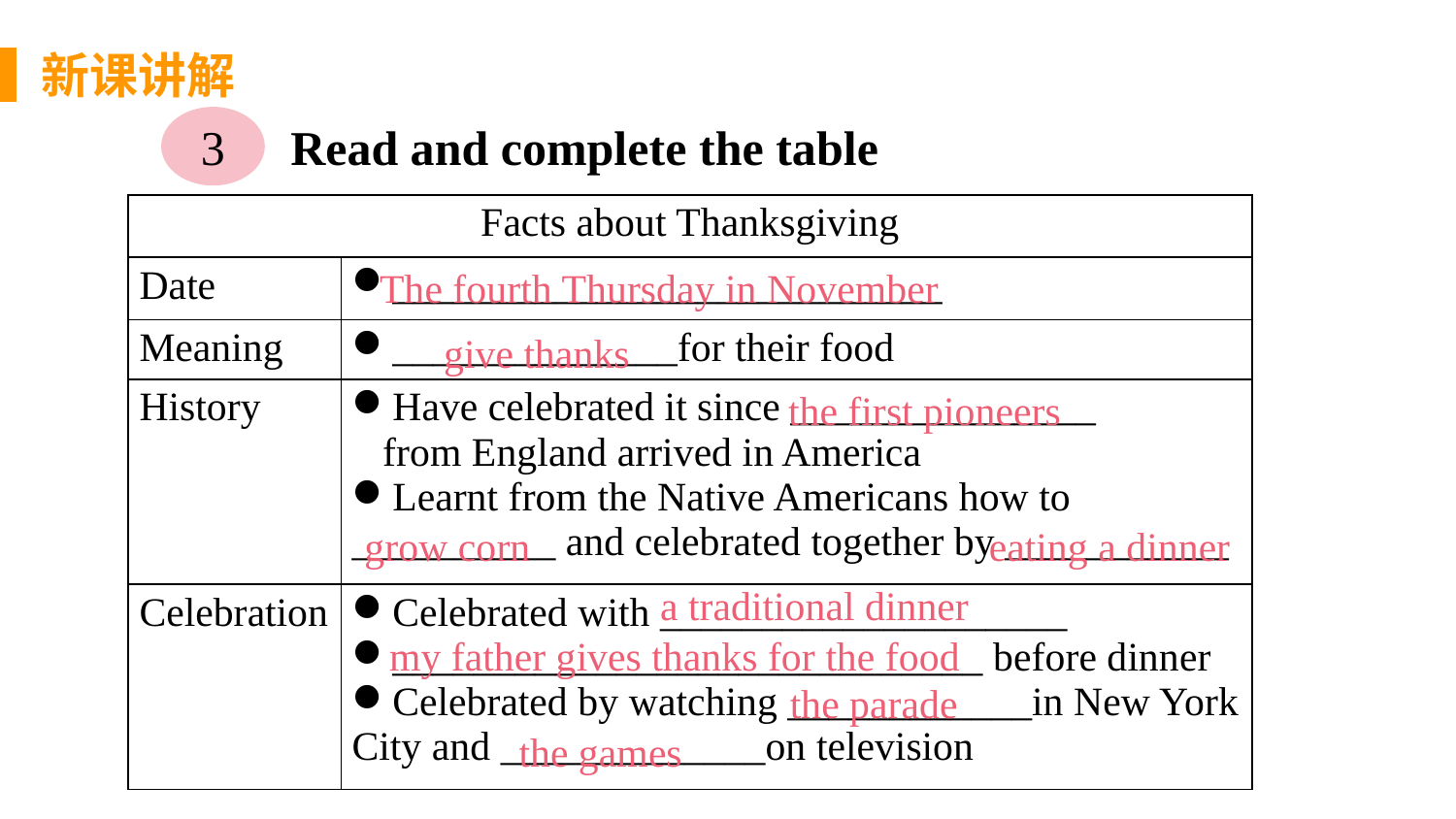

新课讲解

3
Read and complete the table
| Facts about Thanksgiving |  |
| --- | --- |
| Date | \_\_\_\_\_\_\_\_\_\_\_\_\_\_\_\_\_\_\_\_\_\_\_\_\_\_\_ |
| Meaning | \_\_\_\_\_\_\_\_\_\_\_\_\_\_for their food |
| History | Have celebrated it since \_\_\_\_\_\_\_\_\_\_\_\_\_\_\_ from England arrived in America Learnt from the Native Americans how to \_\_\_\_\_\_\_\_\_\_ and celebrated together by \_\_\_\_\_\_\_\_\_\_\_ |
| Celebration | Celebrated with \_\_\_\_\_\_\_\_\_\_\_\_\_\_\_\_\_\_\_\_ \_\_\_\_\_\_\_\_\_\_\_\_\_\_\_\_\_\_\_\_\_\_\_\_\_\_\_\_\_ before dinner Celebrated by watching \_\_\_\_\_\_\_\_\_\_\_\_in New York City and \_\_\_\_\_\_\_\_\_\_\_\_\_on television |
思 考
The fourth Thursday in November
give thanks
the first pioneers
eating a dinner
grow corn
a traditional dinner
my father gives thanks for the food
the parade
the games